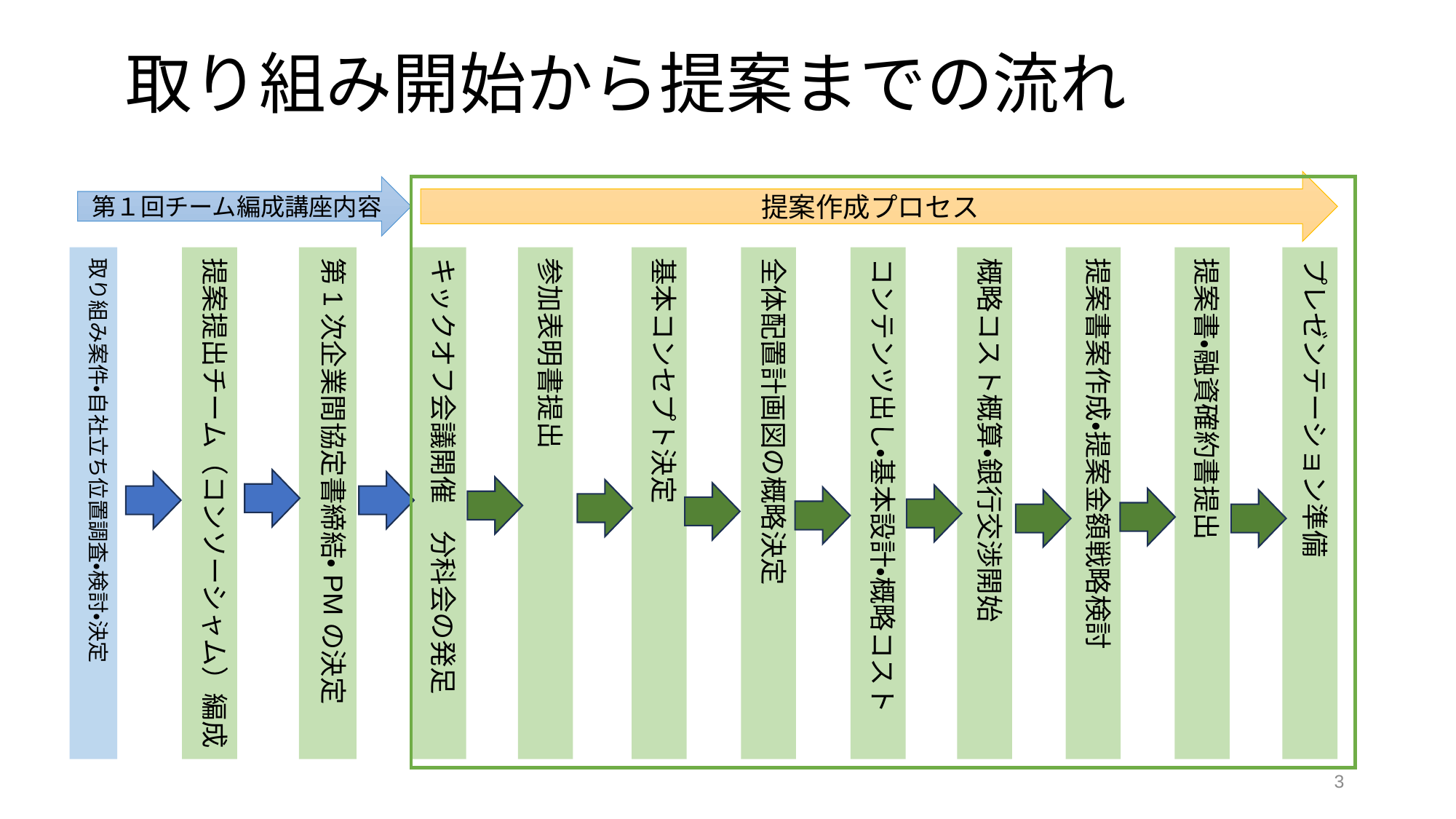

# 取り組み開始から提案までの流れ
提案作成プロセス

第１回チーム編成講座内容
取り組み案件・自社立ち位置調査・検討・決定
提案提出チーム（コンソーシャム）編成
第1次企業間協定書締結・PMの決定
キックオフ会議開催　分科会の発足
参加表明書提出
基本コンセプト決定
全体配置計画図の概略決定
コンテンツ出し・基本設計・概略コスト
概略コスト概算・銀行交渉開始
提案書案作成・提案金額戦略検討
提案書・融資確約書提出
プレゼンテーション準備

3